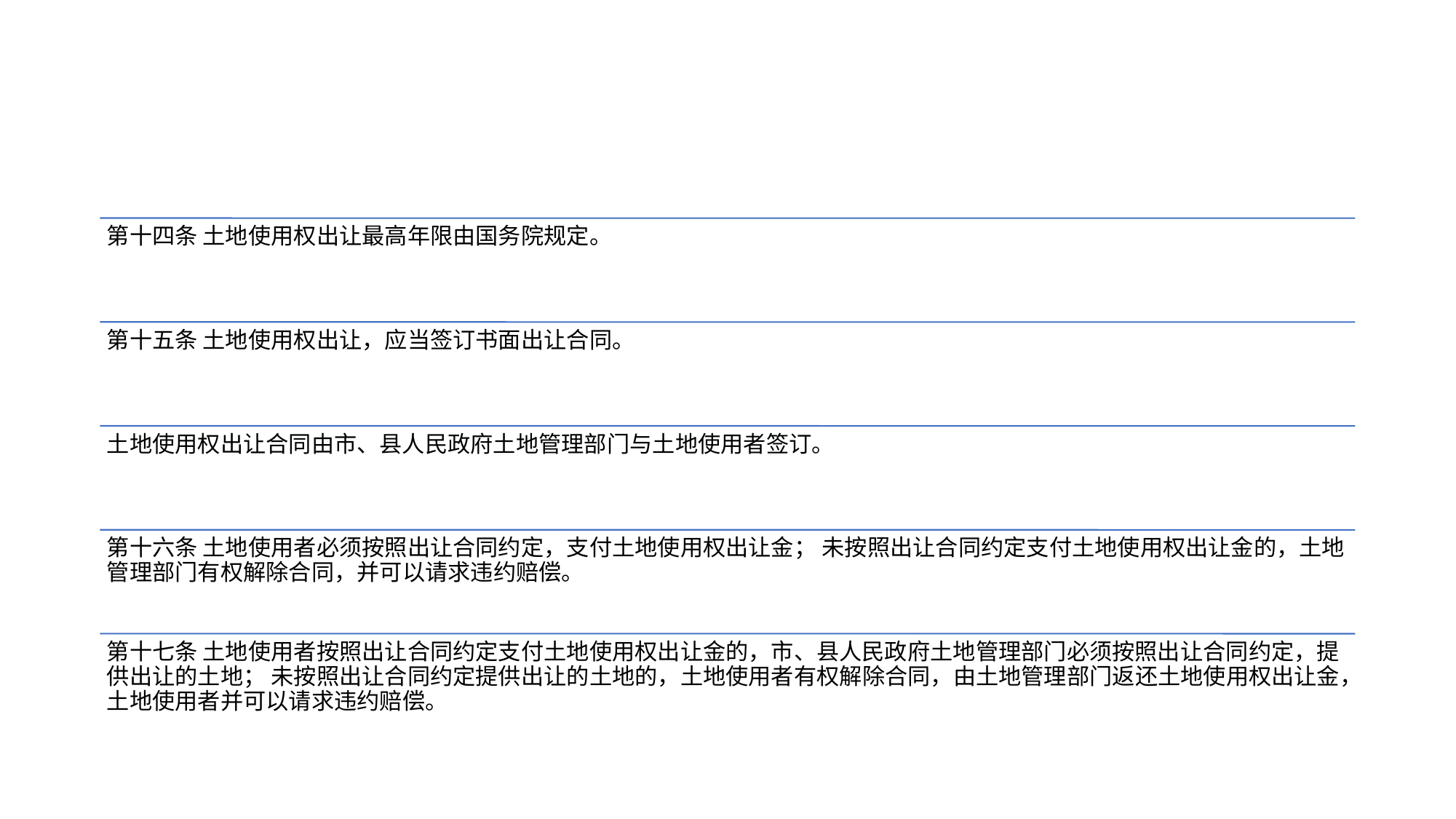

第十四条 土地使用权出让最高年限由国务院规定。
第十五条 土地使用权出让，应当签订书面出让合同。
土地使用权出让合同由市、县人民政府土地管理部门与土地使用者签订。
第十六条 土地使用者必须按照出让合同约定，支付土地使用权出让金； 未按照出让合同约定支付土地使用权出让金的，土地管理部门有权解除合同，并可以请求违约赔偿。
第十七条 土地使用者按照出让合同约定支付土地使用权出让金的，市、县人民政府土地管理部门必须按照出让合同约定，提供出让的土地； 未按照出让合同约定提供出让的土地的，土地使用者有权解除合同，由土地管理部门返还土地使用权出让金，土地使用者并可以请求违约赔偿。